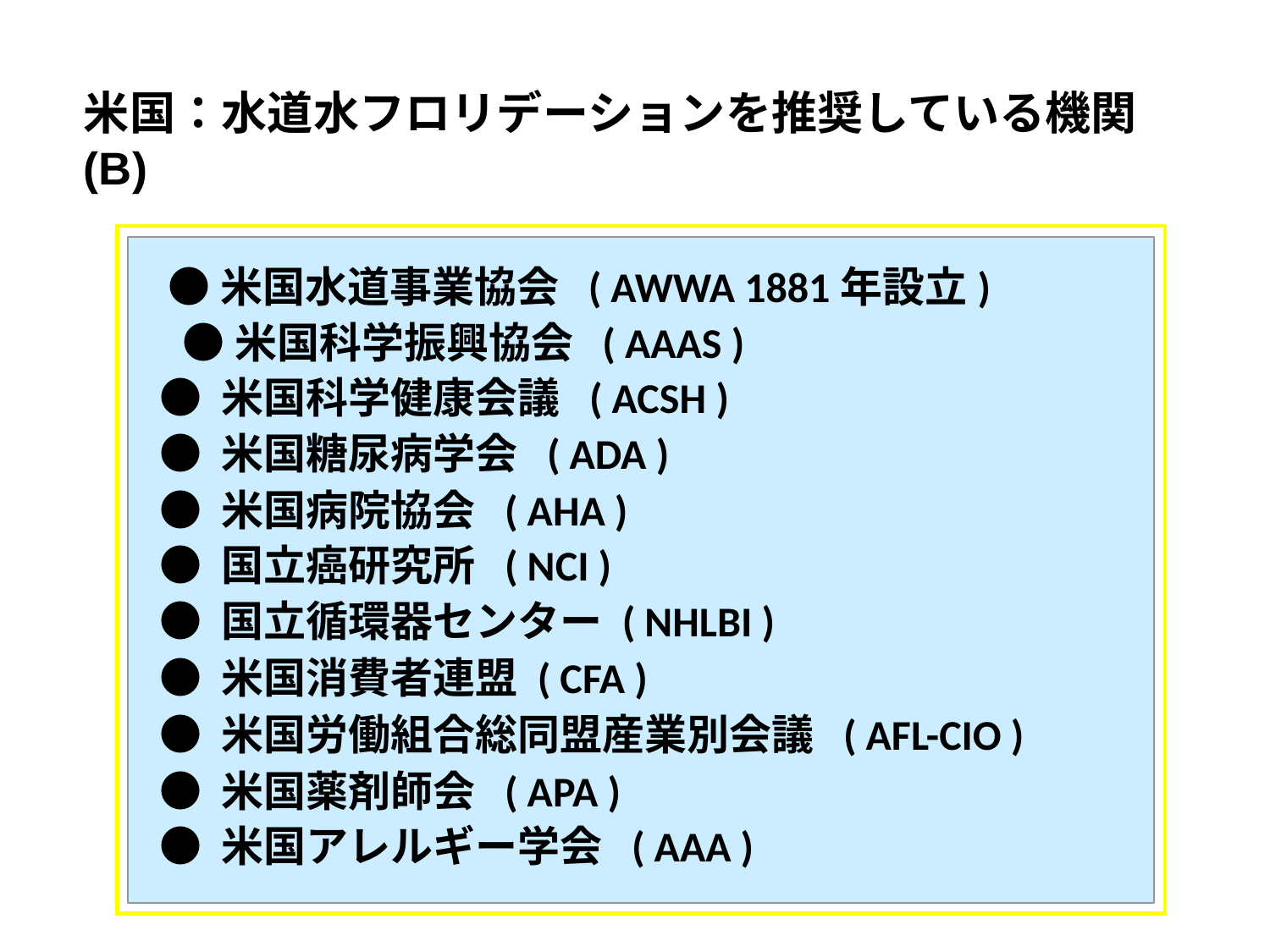

米国：水道水フロリデーションを推奨している機関 (B)

　● 米国水道事業協会  ( AWWA 1881年設立)
　● 米国科学振興協会  ( AAAS )
  ● 米国科学健康会議  ( ACSH )
  ● 米国糖尿病学会  ( ADA )
  ● 米国病院協会  ( AHA )
  ● 国立癌研究所  ( NCI )
  ● 国立循環器センター ( NHLBI )
  ● 米国消費者連盟 ( CFA )
  ● 米国労働組合総同盟産業別会議  ( AFL-CIO )
  ● 米国薬剤師会  ( APA )
  ● 米国アレルギー学会  ( AAA )